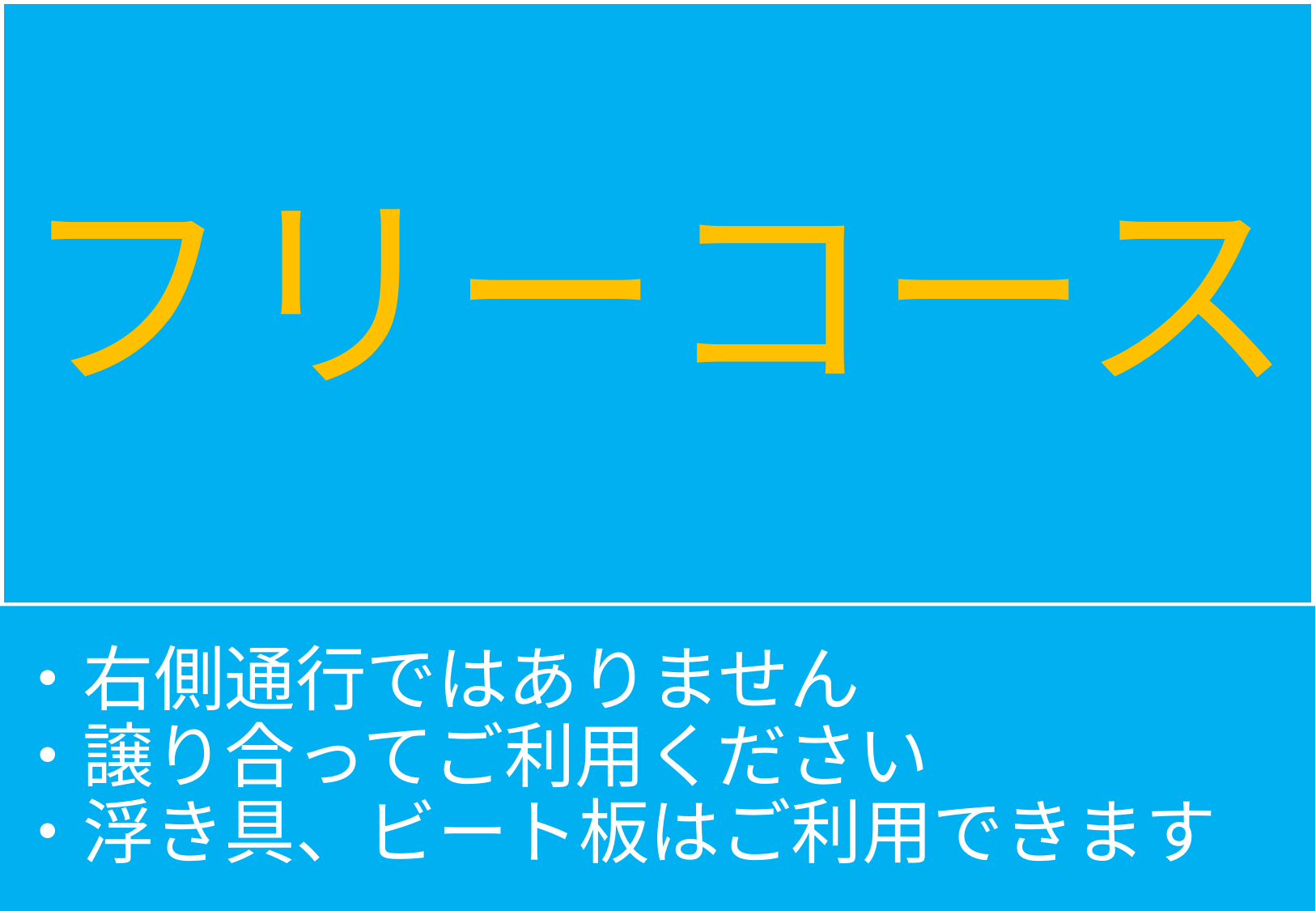

# フリーコース

・右側通行ではありません
・譲り合ってご利用ください
・浮き具、ビート板はご利用できます